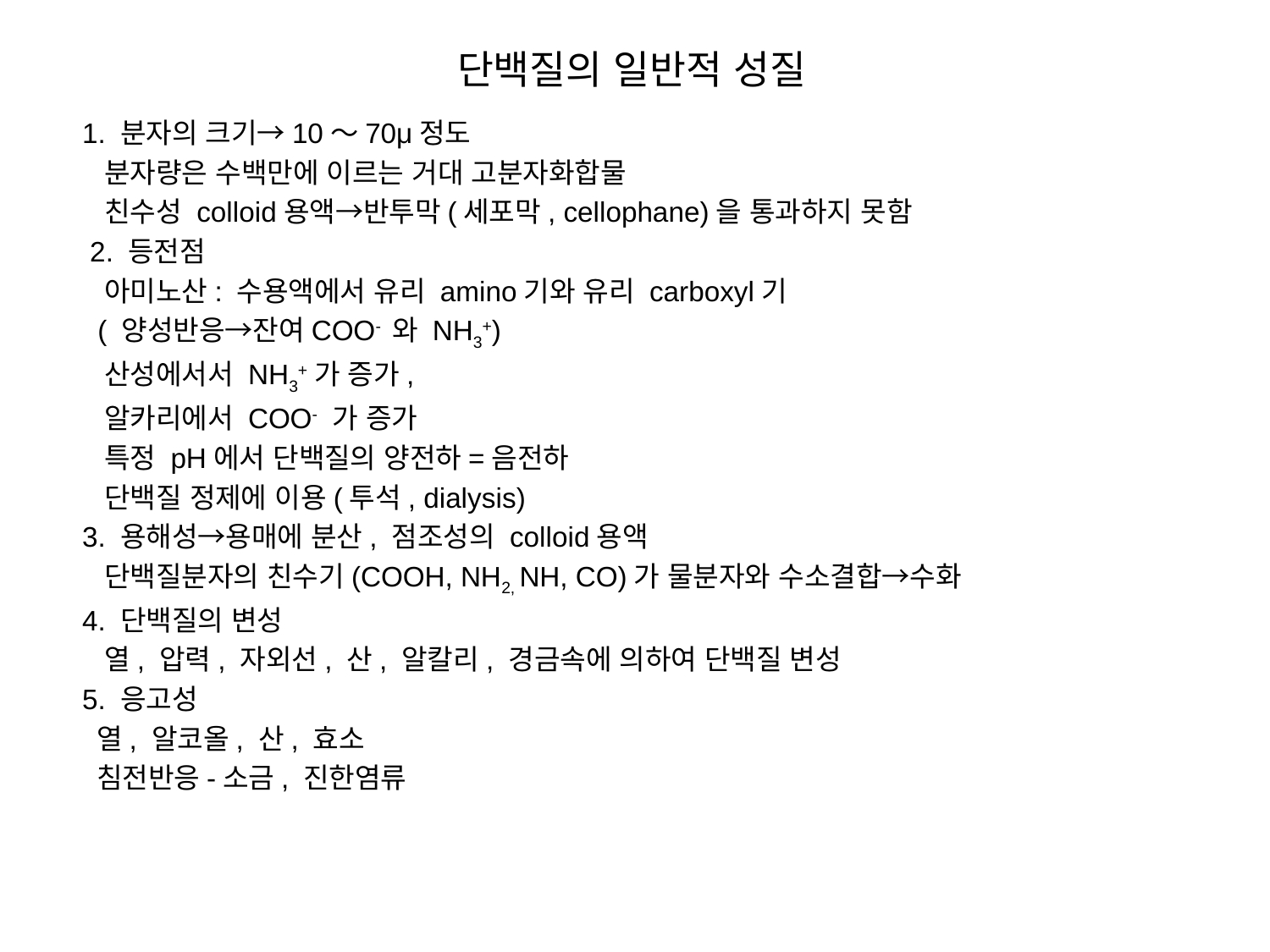

# 단백질의 일반적 성질
1. 분자의 크기→10～70μ정도
  분자량은 수백만에 이르는 거대 고분자화합물
  친수성 colloid용액→반투막(세포막, cellophane)을 통과하지 못함
 2. 등전점
  아미노산: 수용액에서 유리 amino기와 유리 carboxyl기
  ( 양성반응→잔여COO- 와 NH3+)
  산성에서서 NH3+가 증가,
  알카리에서 COO- 가 증가
  특정 pH에서 단백질의 양전하=음전하
  단백질 정제에 이용(투석, dialysis)
3. 용해성→용매에 분산, 점조성의 colloid용액
  단백질분자의 친수기(COOH, NH2, NH, CO)가 물분자와 수소결합→수화
4. 단백질의 변성
  열, 압력, 자외선, 산, 알칼리, 경금속에 의하여 단백질 변성
5. 응고성
 열, 알코올, 산, 효소
 침전반응-소금, 진한염류